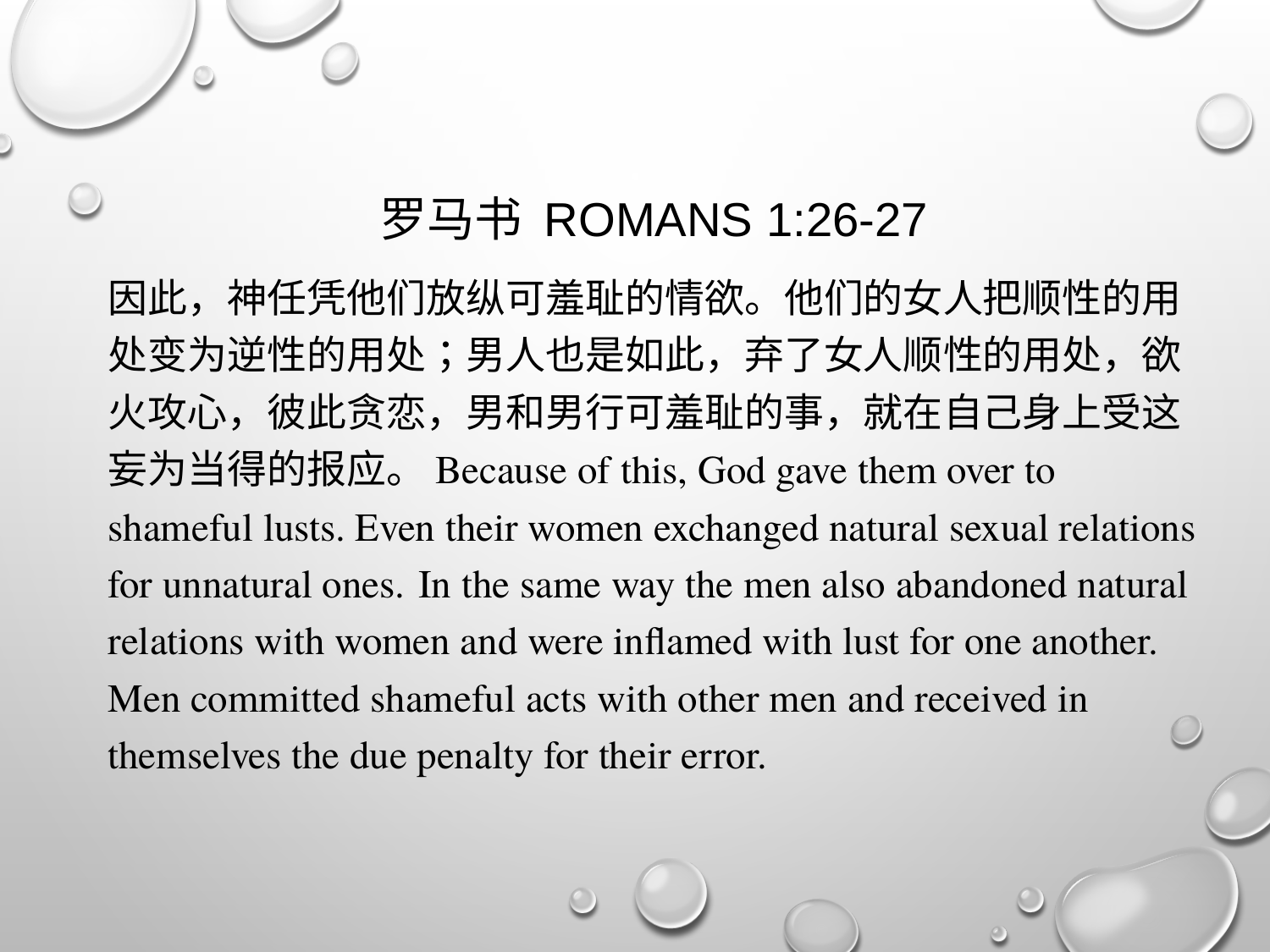

罗马书 romans 1:26-27
因此，神任凭他们放纵可羞耻的情欲。他们的女人把顺性的用处变为逆性的用处；男人也是如此，弃了女人顺性的用处，欲火攻心，彼此贪恋，男和男行可羞耻的事，就在自己身上受这妄为当得的报应。Because of this, God gave them over to shameful lusts. Even their women exchanged natural sexual relations for unnatural ones. In the same way the men also abandoned natural relations with women and were inflamed with lust for one another. Men committed shameful acts with other men and received in themselves the due penalty for their error.